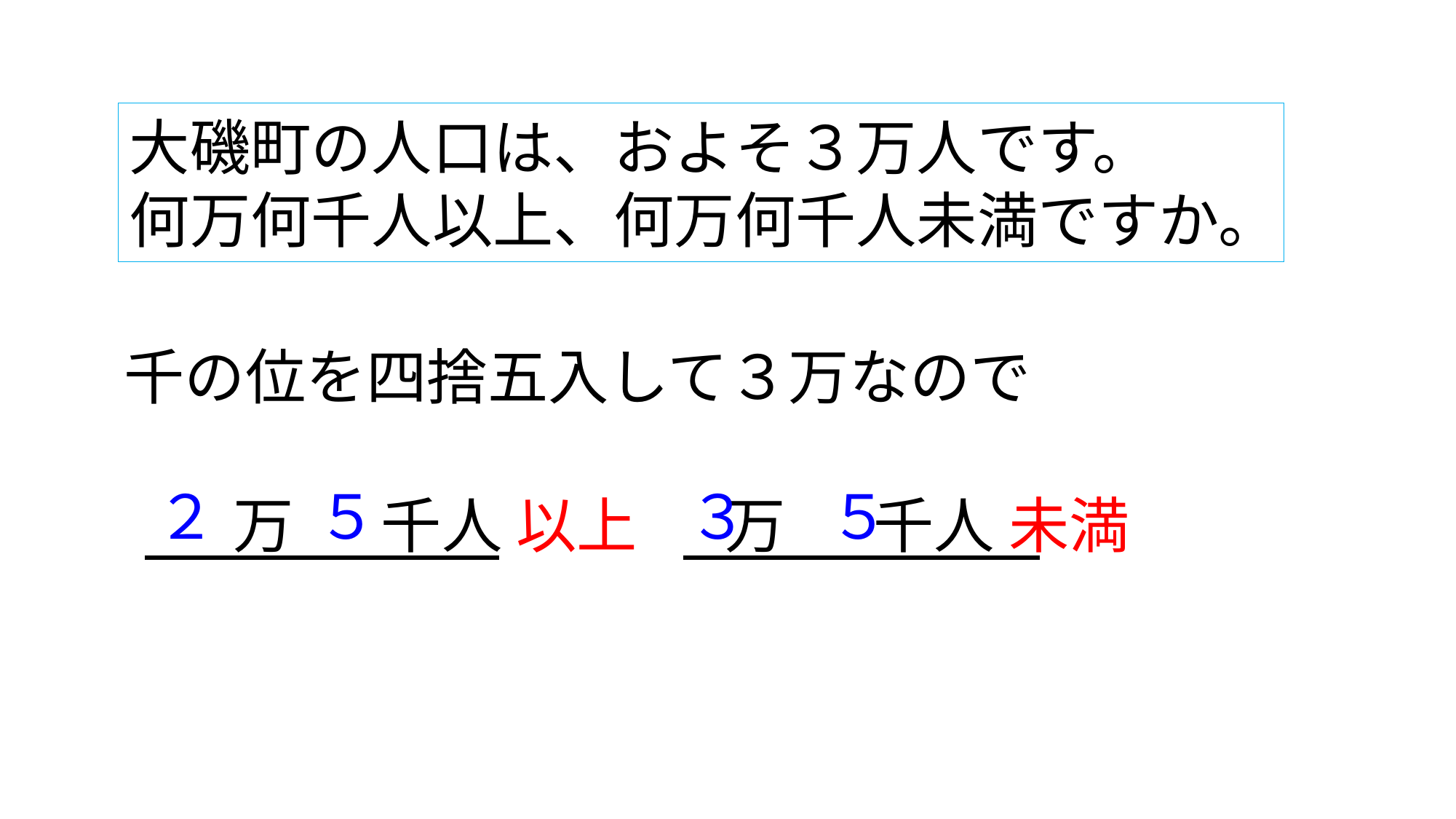

# 大磯町の人口は、およそ３万人です。　何万何千人以上、何万何千人未満ですか。

千の位を四捨五入して３万なので
万　  千人 以上  　万　  千人 未満
２
５
３
５